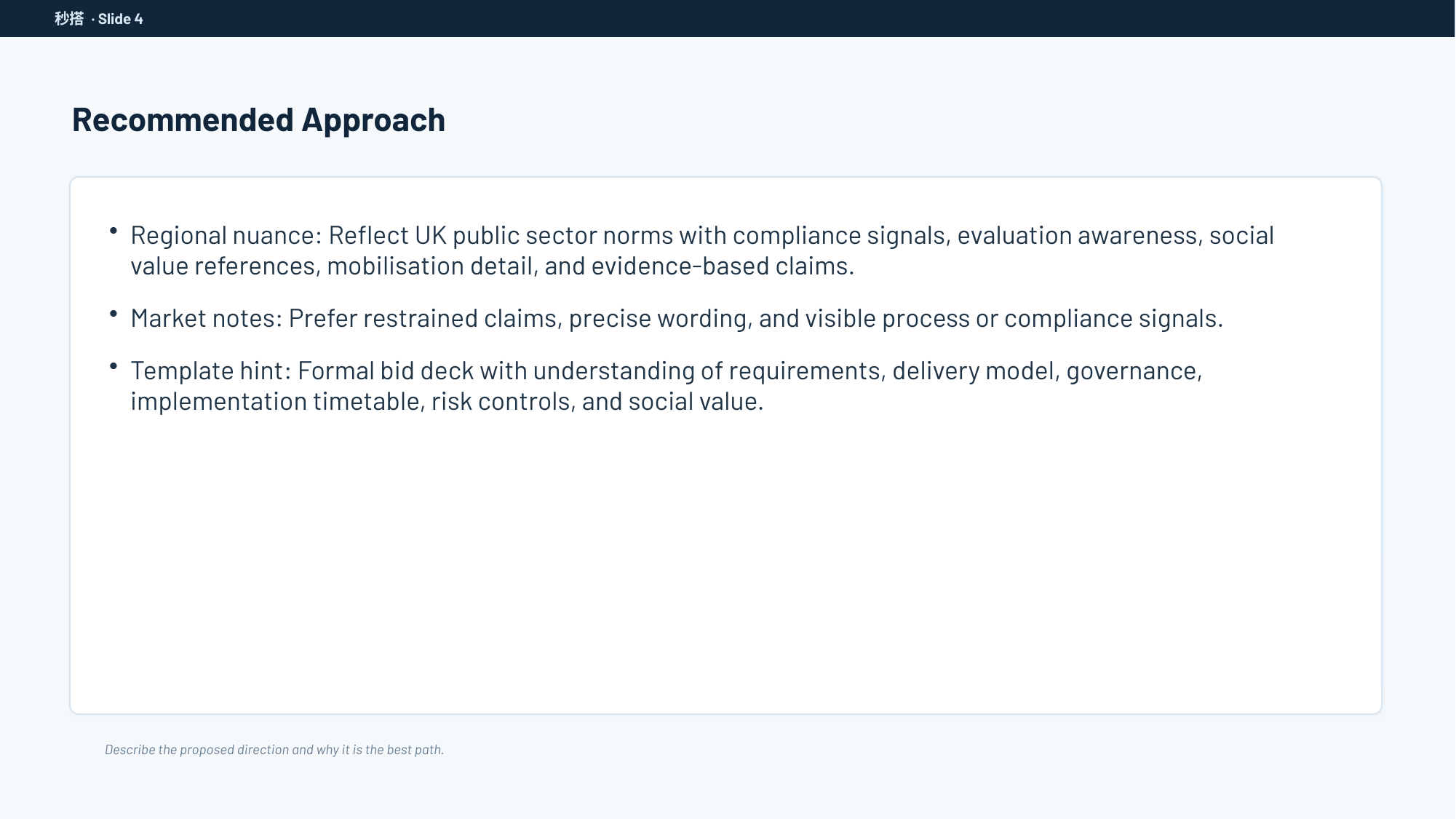

秒搭 · Slide 4
Recommended Approach

Regional nuance: Reflect UK public sector norms with compliance signals, evaluation awareness, social value references, mobilisation detail, and evidence-based claims.
Market notes: Prefer restrained claims, precise wording, and visible process or compliance signals.
Template hint: Formal bid deck with understanding of requirements, delivery model, governance, implementation timetable, risk controls, and social value.
Describe the proposed direction and why it is the best path.